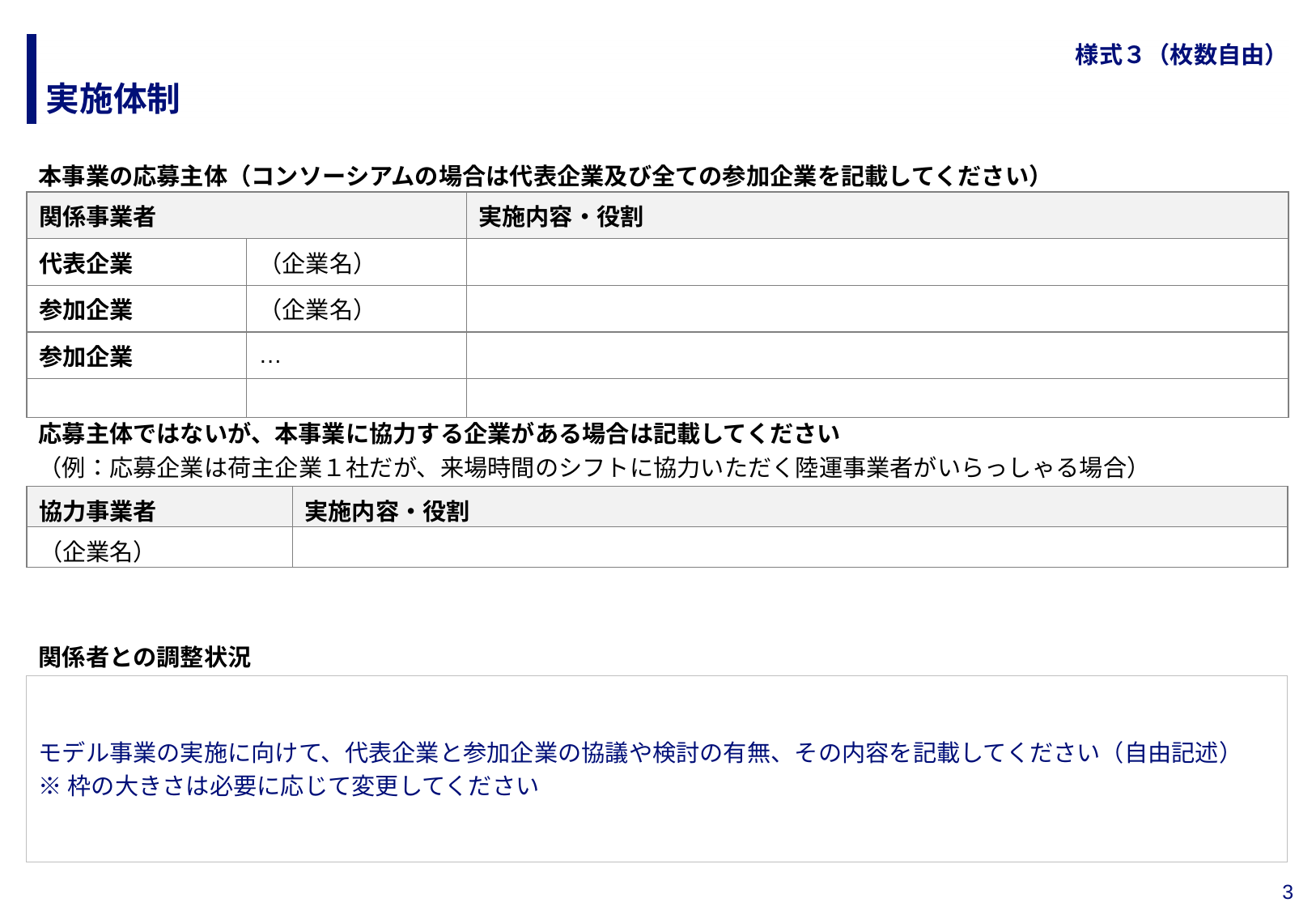

# 様式３（枚数自由）
実施体制
本事業の応募主体（コンソーシアムの場合は代表企業及び全ての参加企業を記載してください）
| 関係事業者 |  | 実施内容・役割 |
| --- | --- | --- |
| 代表企業 | （企業名） |  |
| 参加企業 | （企業名） |  |
| 参加企業 | … |  |
|  |  |  |
応募主体ではないが、本事業に協力する企業がある場合は記載してください
（例：応募企業は荷主企業１社だが、来場時間のシフトに協力いただく陸運事業者がいらっしゃる場合）
| 協力事業者 | 実施内容・役割 |
| --- | --- |
| （企業名） |  |
関係者との調整状況
モデル事業の実施に向けて、代表企業と参加企業の協議や検討の有無、その内容を記載してください（自由記述）
※枠の大きさは必要に応じて変更してください